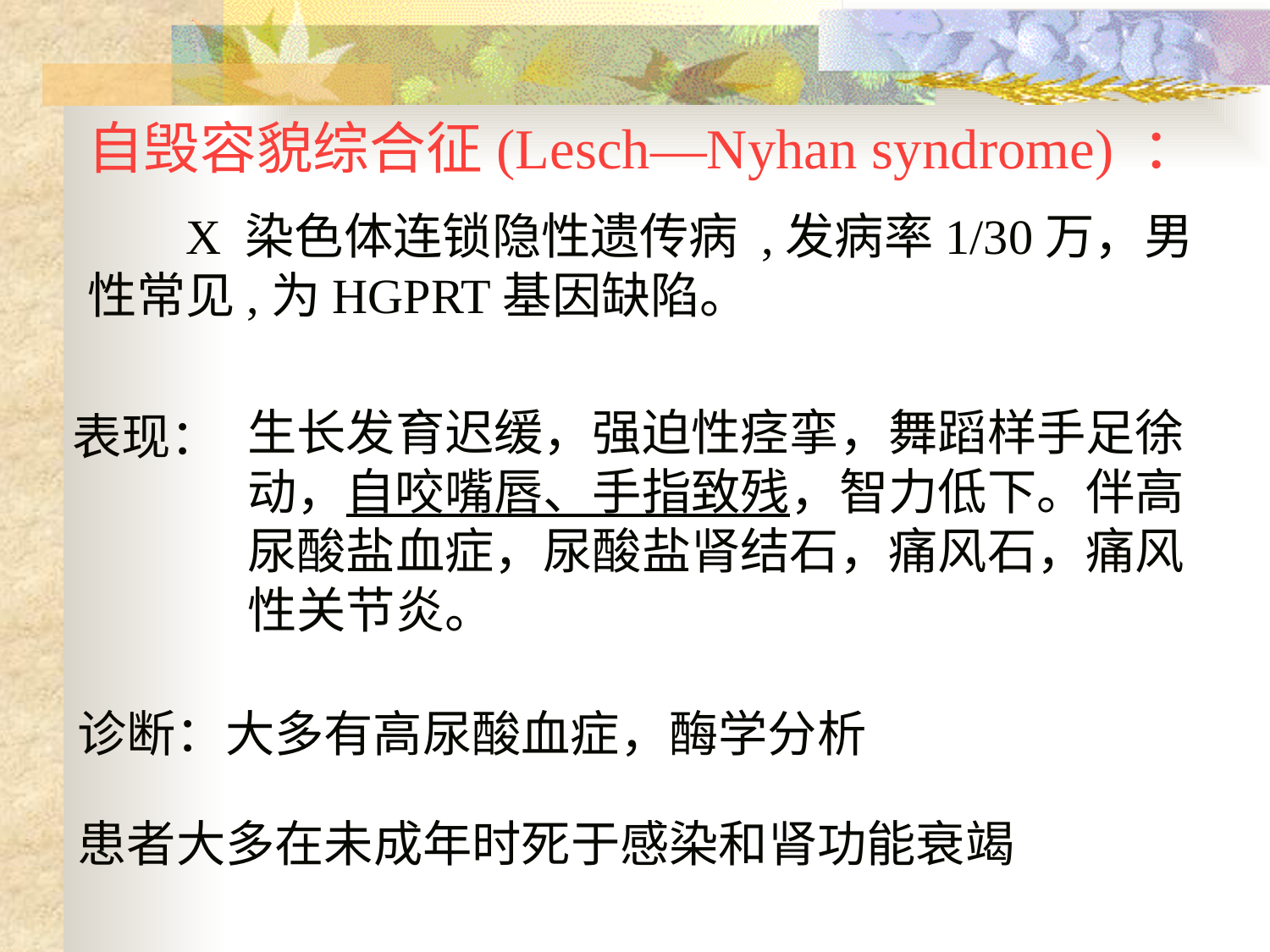

自毁容貌综合征(Lesch—Nyhan syndrome) ：
        X 染色体连锁隐性遗传病 ,发病率1/30万，男性常见,为HGPRT基因缺陷。
生长发育迟缓，强迫性痉挛，舞蹈样手足徐动，自咬嘴唇、手指致残，智力低下。伴高尿酸盐血症，尿酸盐肾结石，痛风石，痛风性关节炎。
表现：
诊断：大多有高尿酸血症，酶学分析
患者大多在未成年时死于感染和肾功能衰竭